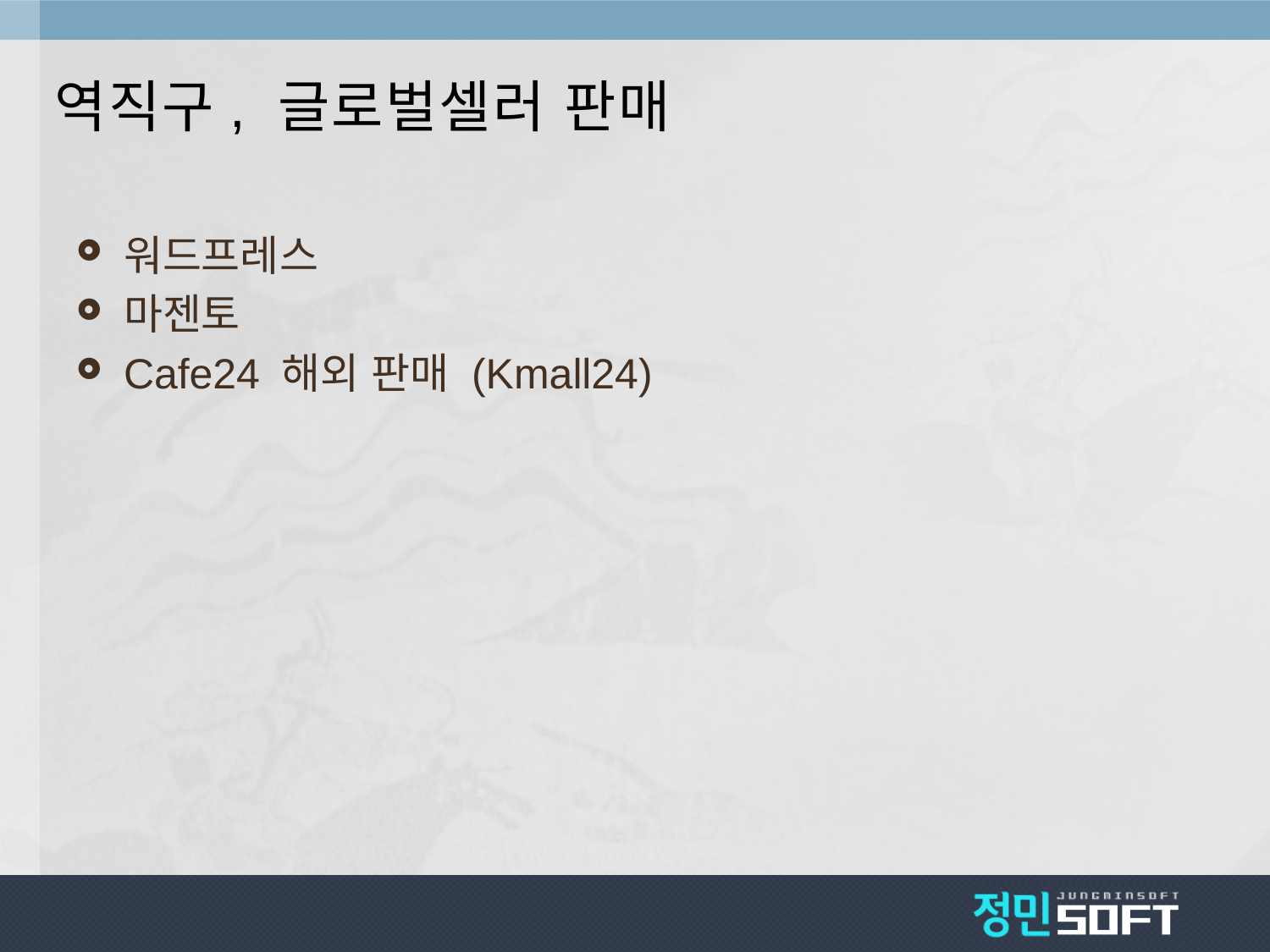

# 역직구, 글로벌셀러 판매
워드프레스
마젠토
Cafe24 해외 판매 (Kmall24)